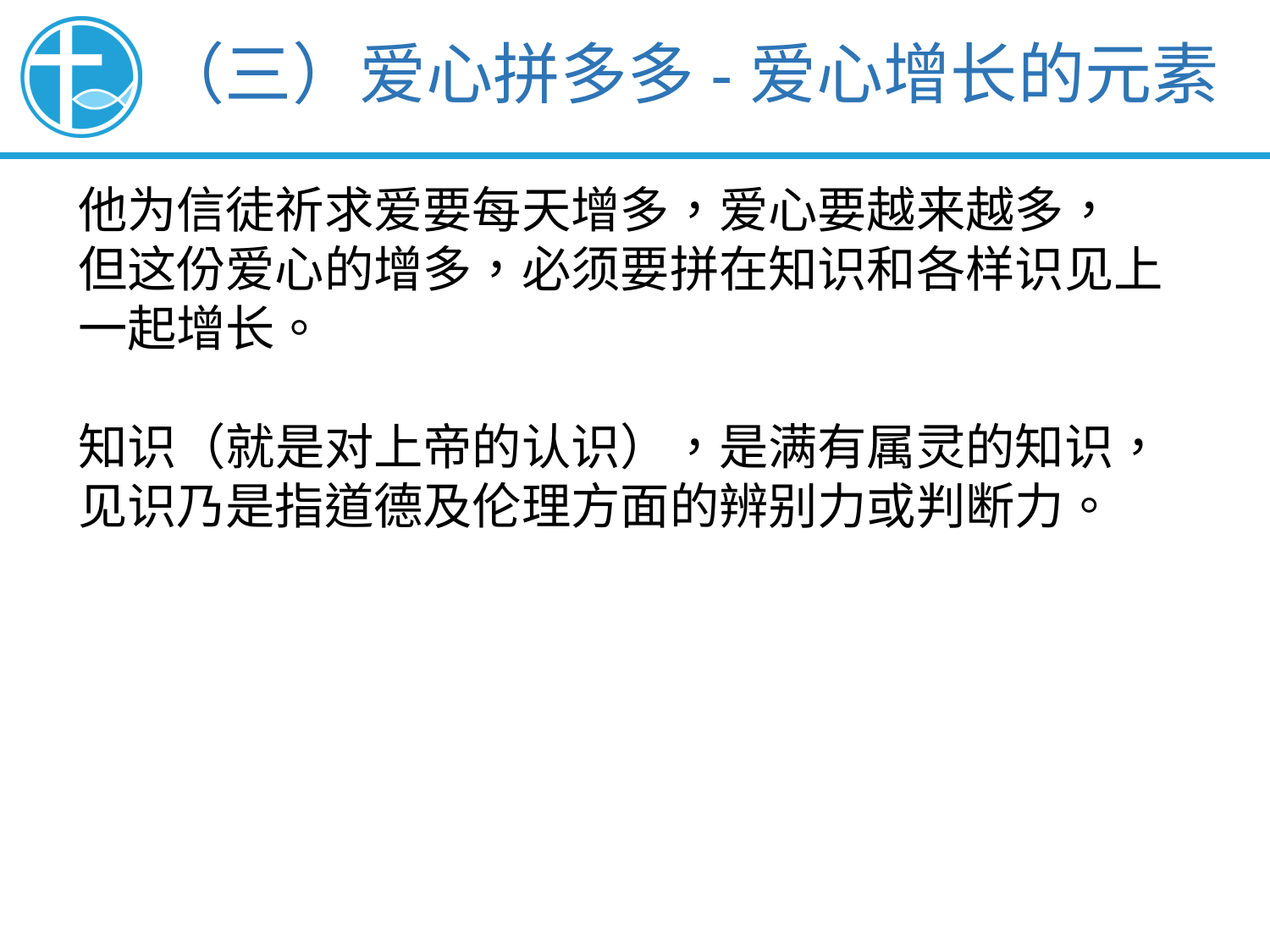

（三）爱心拼多多-爱心增长的元素
他为信徒祈求爱要每天增多，爱心要越来越多，
但这份爱心的增多，必须要拼在知识和各样识见上一起增长。

知识（就是对上帝的认识），是满有属灵的知识，
见识乃是指道德及伦理方面的辨别力或判断力。